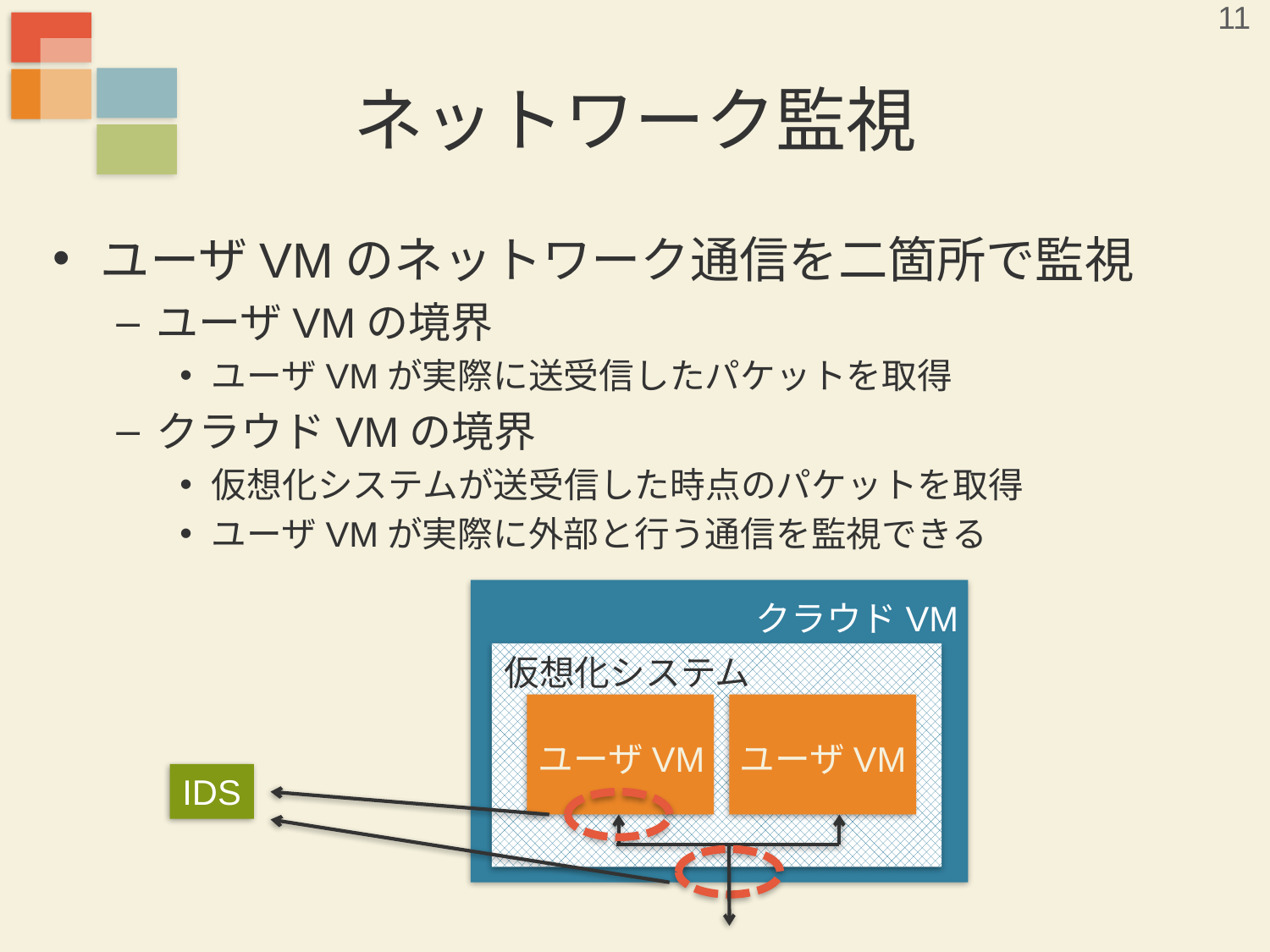

11
# ネットワーク監視
ユーザVMのネットワーク通信を二箇所で監視
ユーザVMの境界
ユーザVMが実際に送受信したパケットを取得
クラウドVMの境界
仮想化システムが送受信した時点のパケットを取得
ユーザVMが実際に外部と行う通信を監視できる

クラウドVM

仮想化システム

ユーザVM
ユーザVM
IDS